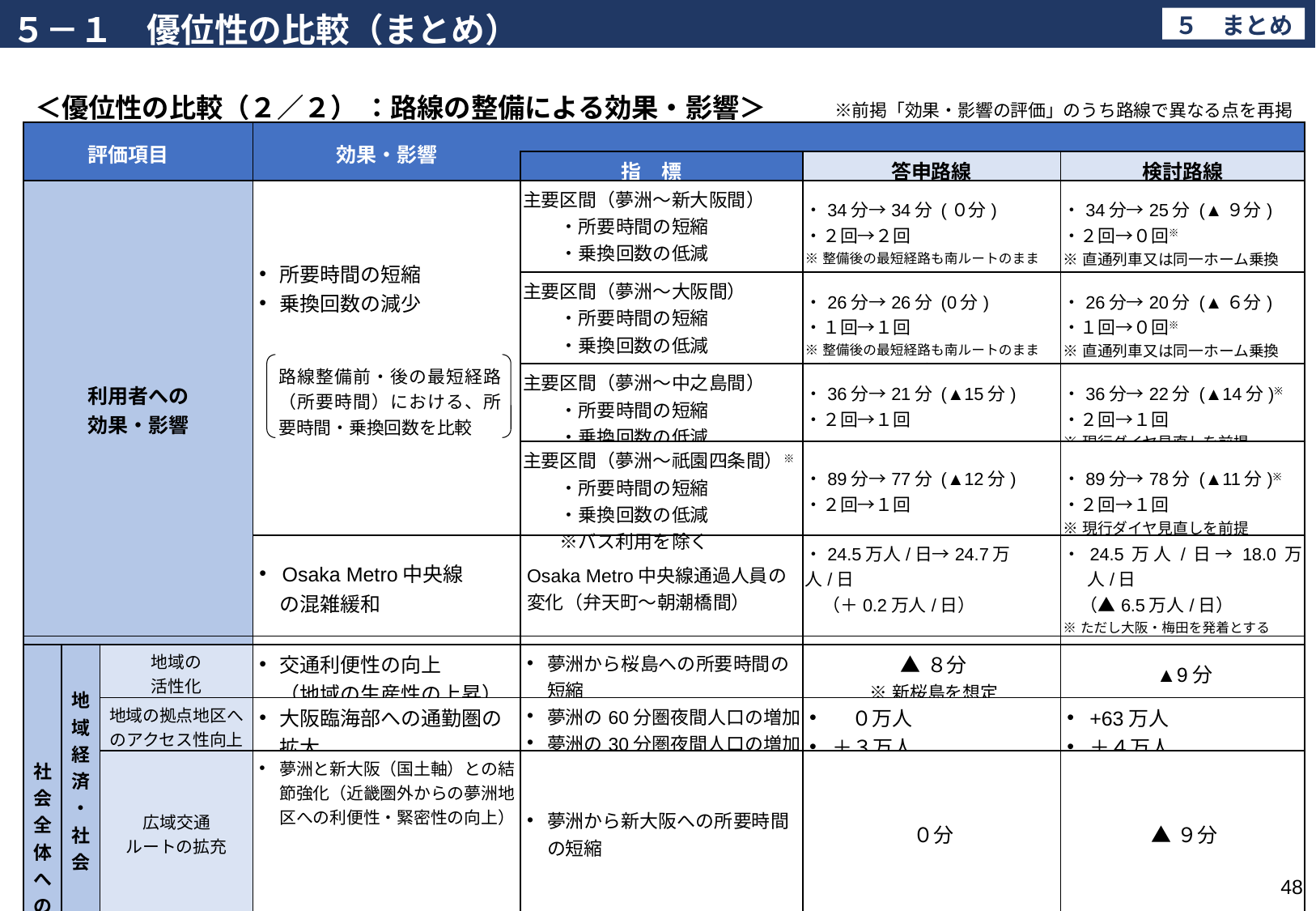

５－１　優位性の比較（まとめ）
５　まとめ
＜優位性の比較（２／２） ：路線の整備による効果・影響＞
　　※前掲「効果・影響の評価」のうち路線で異なる点を再掲
| 評価項目 | 効果・影響 |  |  |  |
| --- | --- | --- | --- | --- |
|  |  | 指　標 | 答申路線 | 検討路線 |
| 利用者への 効果・影響 | 所要時間の短縮 乗換回数の減少 路線整備前・後の最短経路（所要時間）における、所要時間・乗換回数を比較 | 主要区間（夢洲～新大阪間） 　　・所要時間の短縮　 　　・乗換回数の低減 | ・34分→34分 (０分) ・２回→２回 ※整備後の最短経路も南ルートのまま（指標に変化なし） | ・34分→25分 (▲９分) ・２回→０回※ ※直通列車又は同一ホーム乗換 |
|  |  | 主要区間（夢洲～大阪間） 　　・所要時間の短縮 　　・乗換回数の低減 | ・26分→26分 (0分) ・１回→１回 ※整備後の最短経路も南ルートのまま（指標に変化なし） | ・26分→20分 (▲６分) ・１回→０回※ ※直通列車又は同一ホーム乗換 |
|  |  | 主要区間（夢洲～中之島間） 　　・所要時間の短縮 　　・乗換回数の低減 | ・36分→21分 (▲15分) ・２回→１回 | ・36分→22分 (▲14分)※ ・２回→１回 ※現行ダイヤ見直しを前提 |
|  |  | 主要区間（夢洲～祇園四条間）※ 　　・所要時間の短縮 　　・乗換回数の低減 　　※バス利用を除く | ・89分→77分 (▲12分) ・２回→１回 | ・89分→78分 (▲11分)※ ・２回→１回 ※現行ダイヤ見直しを前提 |
|  | Osaka Metro中央線 　の混雑緩和 | Osaka Metro中央線通過人員の変化（弁天町～朝潮橋間） | ・24.5万人/日→24.7万人/日 　（＋0.2万人/日） | ・24.5万人/日→18.0万人/日 　（▲6.5万人/日） ※ただし大阪・梅田を発着とする 　ＪＲ線等の利用者が増加 |
| 供給者への効果・影響 | 利用者数の増加 | 整備路線の利用者数 | ７万人/日 | 12万人/日 |

| 社会全体への効果・影響 | 地域経済・社会 | 地域の 活性化 | 交通利便性の向上 （地域の生産性の上昇） | 夢洲から桜島への所要時間の短縮 | ▲８分 ※新桜島を想定 | ▲9分 |
| --- | --- | --- | --- | --- | --- | --- |
|  |  | 地域の拠点地区へのアクセス性向上 | 大阪臨海部への通勤圏の拡大 | 夢洲の60分圏夜間人口の増加 夢洲の30分圏夜間人口の増加 | ０万人 ＋３万人 | +63万人 ＋４万人 |
|  |  | 広域交通 ルートの拡充 | 夢洲と新大阪（国土軸）との結節強化（近畿圏外からの夢洲地区への利便性・緊密性の向上） | 夢洲から新大阪への所要時間の短縮 | ０分 | ▲９分 |
|  | 環境 | 道路交通 負荷の軽減 | 自動車交通削減による地球温暖化への負荷軽減 | CO2排出量の削減 | ▲0.5千トン/年 | ▲1.2千トン/年 |
48